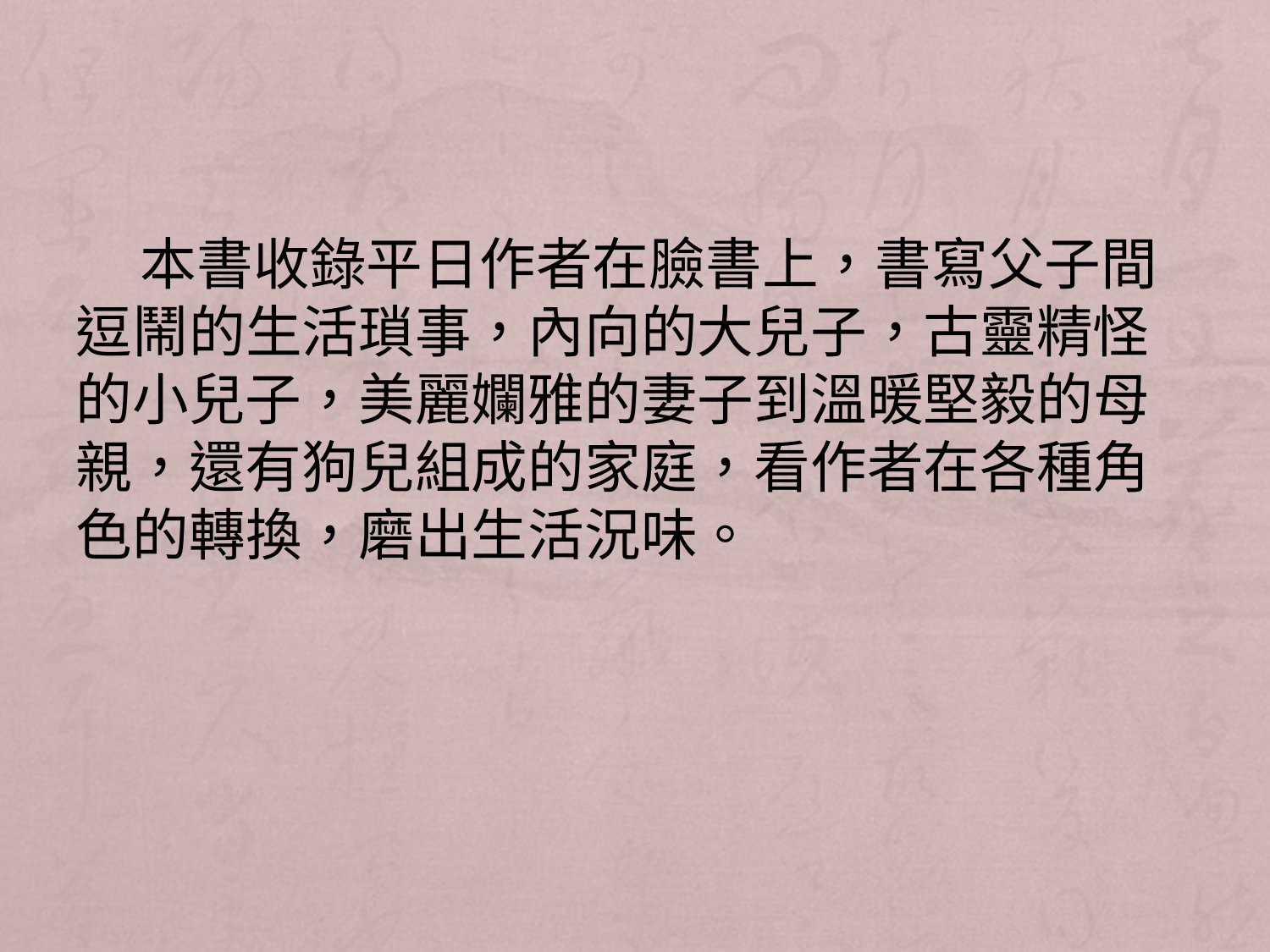

#
    本書收錄平日作者在臉書上，書寫父子間逗鬧的生活瑣事，內向的大兒子，古靈精怪的小兒子，美麗孄雅的妻子到溫暖堅毅的母親，還有狗兒組成的家庭，看作者在各種角色的轉換，磨出生活況味。